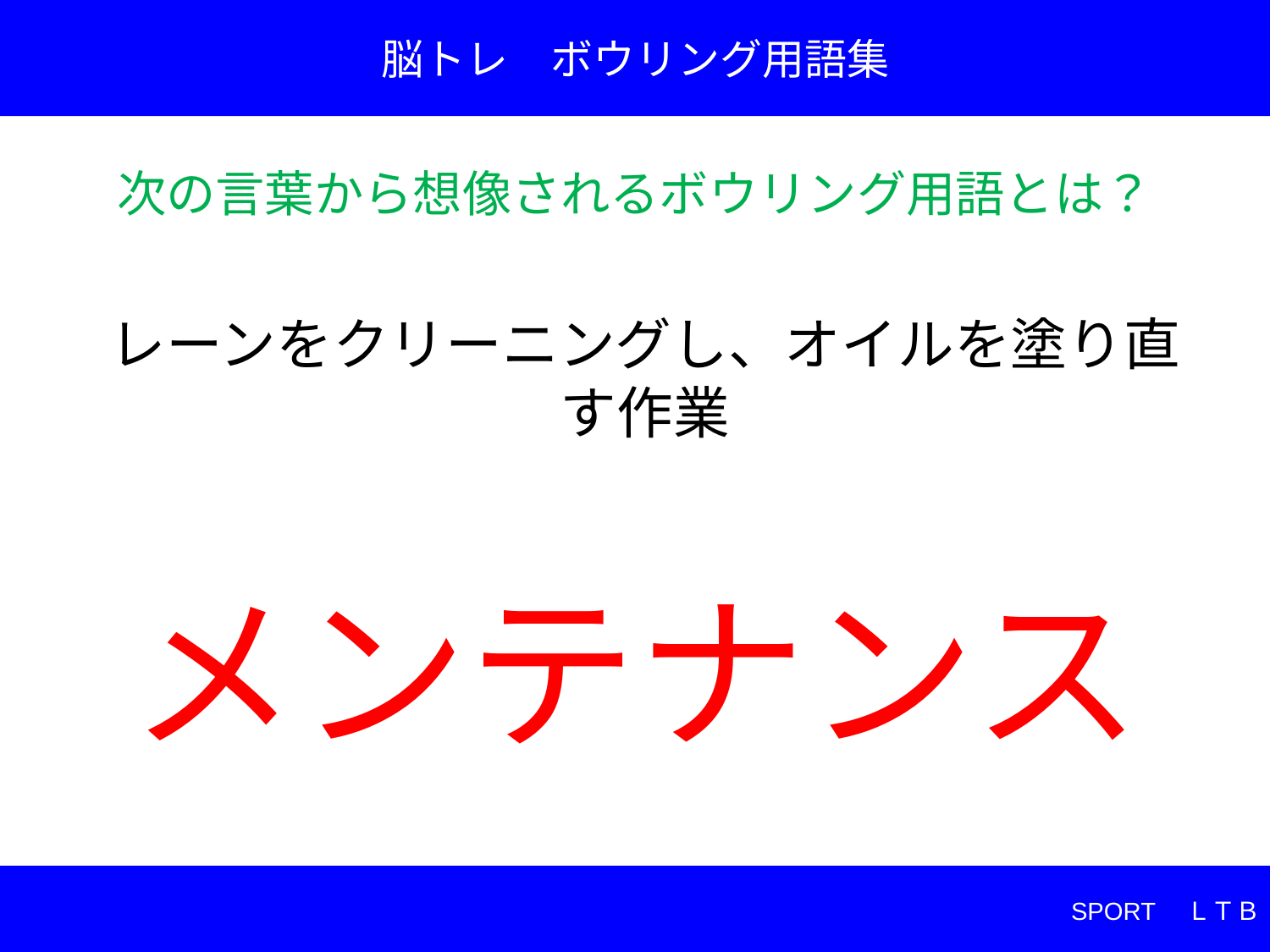

脳トレ　ボウリング用語集
次の言葉から想像されるボウリング用語とは？
レーンをクリーニングし、オイルを塗り直す作業
# メンテナンス
SPORT　ＬＴＢ